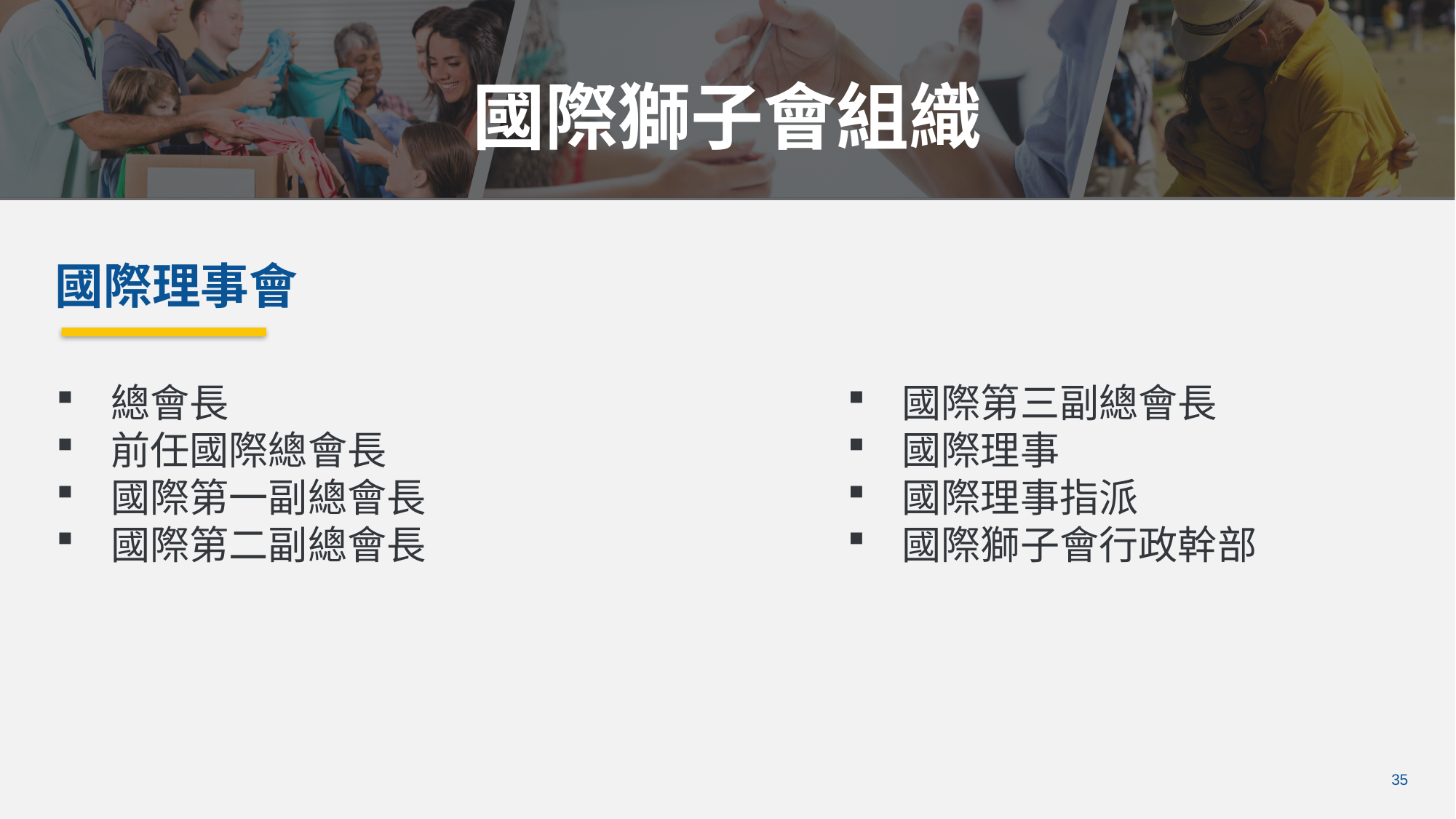

國際獅子會組織
國際理事會

總會長
前任國際總會長
國際第一副總會長
國際第二副總會長
國際第三副總會長
國際理事
國際理事指派
國際獅子會行政幹部